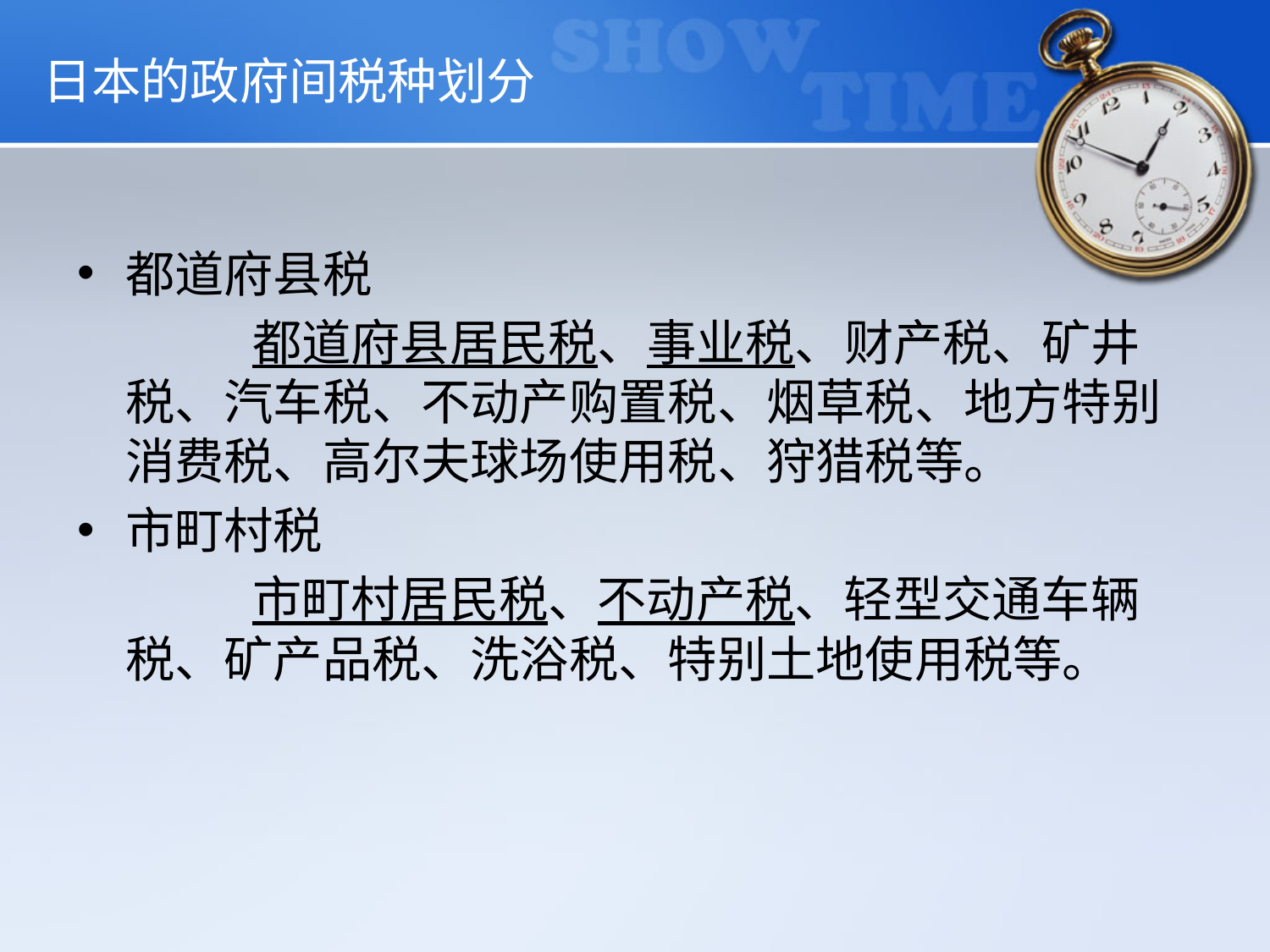

# 日本的政府间税种划分
都道府县税
		都道府县居民税、事业税、财产税、矿井税、汽车税、不动产购置税、烟草税、地方特别消费税、高尔夫球场使用税、狩猎税等。
市町村税
		市町村居民税、不动产税、轻型交通车辆税、矿产品税、洗浴税、特别土地使用税等。